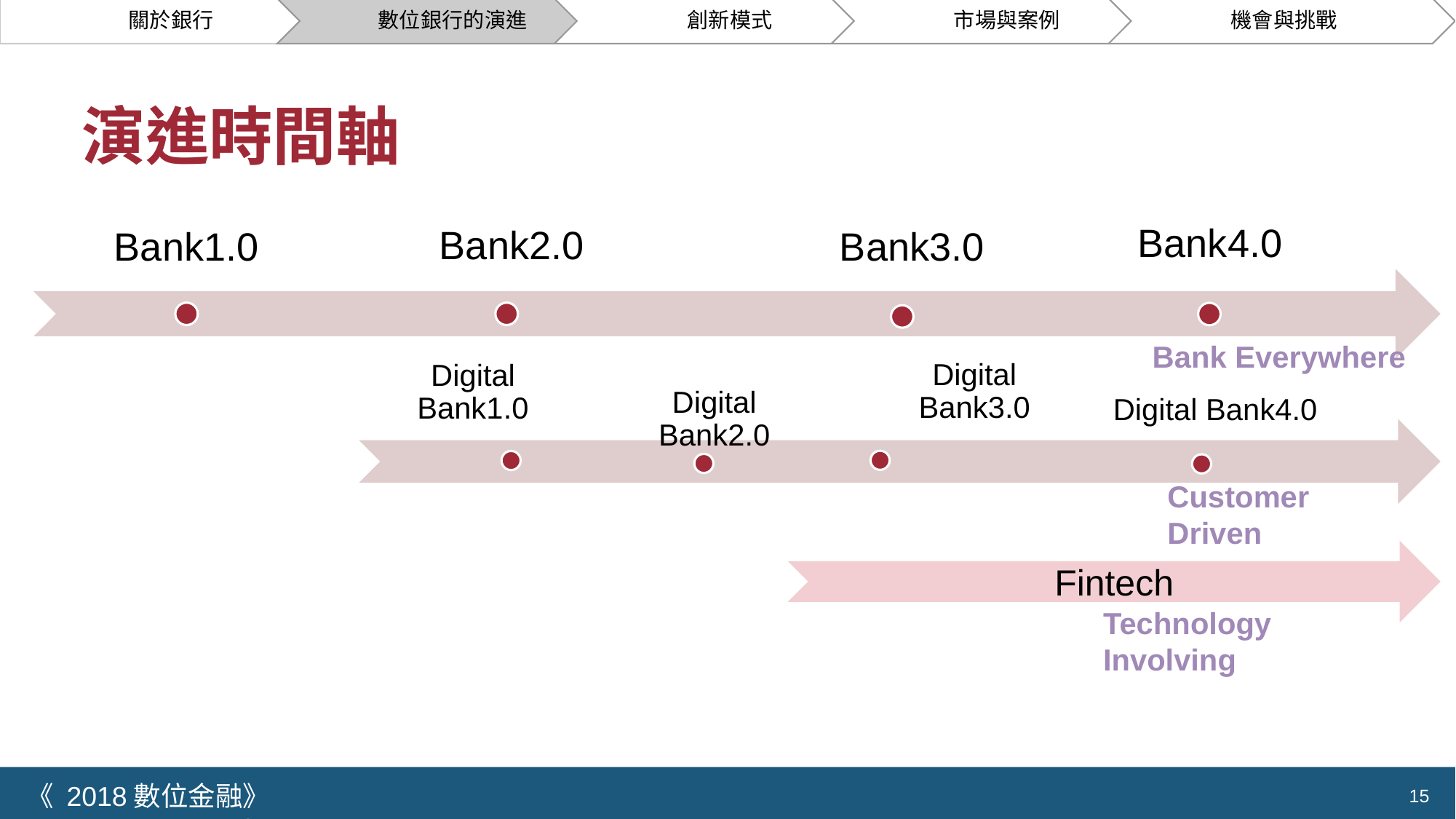

關於銀行

數位銀行的演進

創新模式

市場與案例

機會與挑戰
# 演進時間軸
Bank1.0
Bank2.0
Bank3.0
Bank4.0
Bank Everywhere
Digital Bank1.0
Digital Bank2.0
Digital Bank3.0
Digital Bank4.0
Customer Driven
Fintech
Technology Involving
《 2018數位金融》                                                                                                                                             	NCTU.IIM.IEBI Lab
15